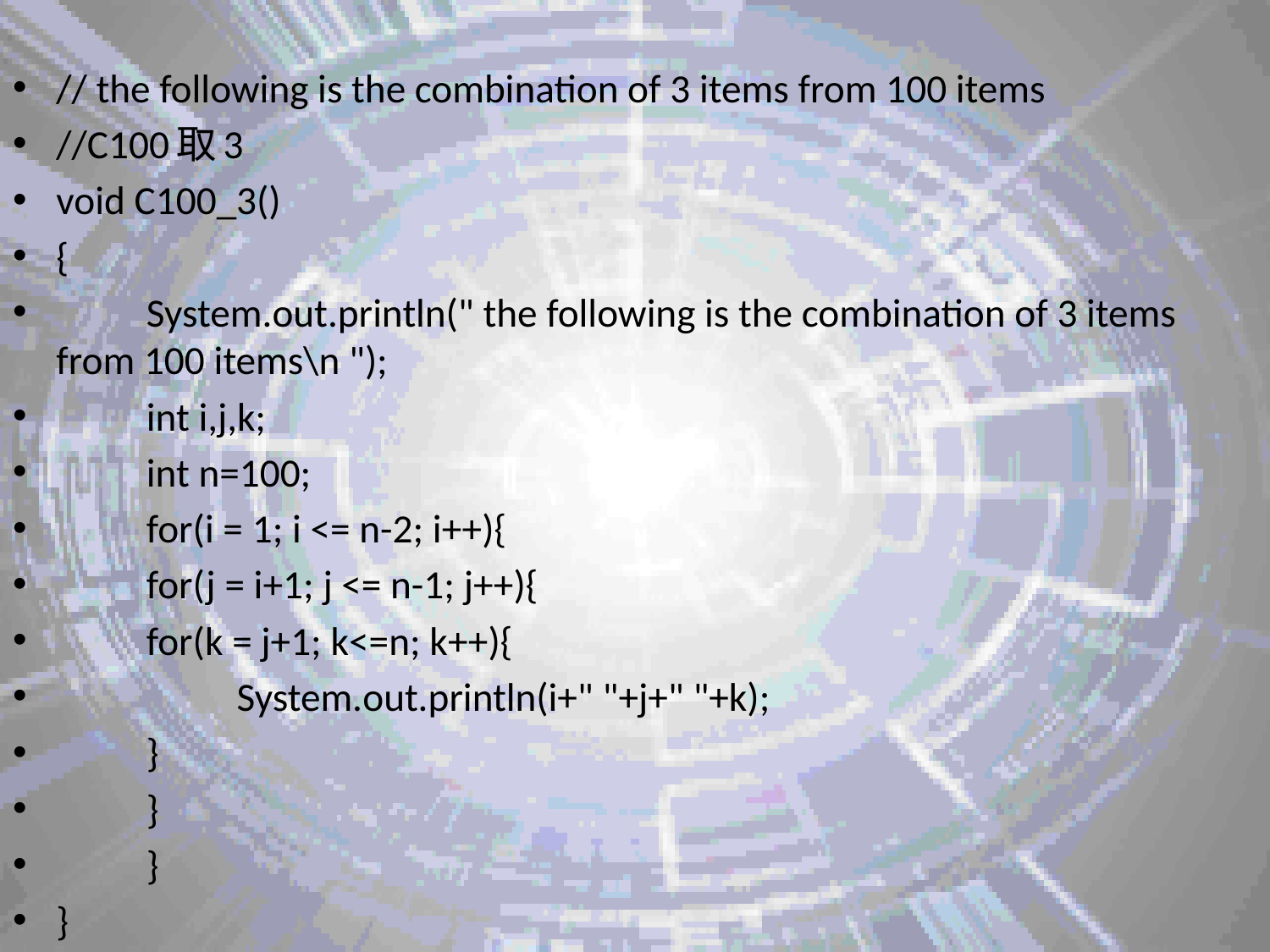

// the following is the combination of 3 items from 100 items
//C100取3
void C100_3()
{
	System.out.println(" the following is the combination of 3 items from 100 items\n ");
	int i,j,k;
	int n=100;
	for(i = 1; i <= n-2; i++){
    		for(j = i+1; j <= n-1; j++){
    			for(k = j+1; k<=n; k++){
		    		System.out.println(i+" "+j+" "+k);
			}
		}
    	}
}